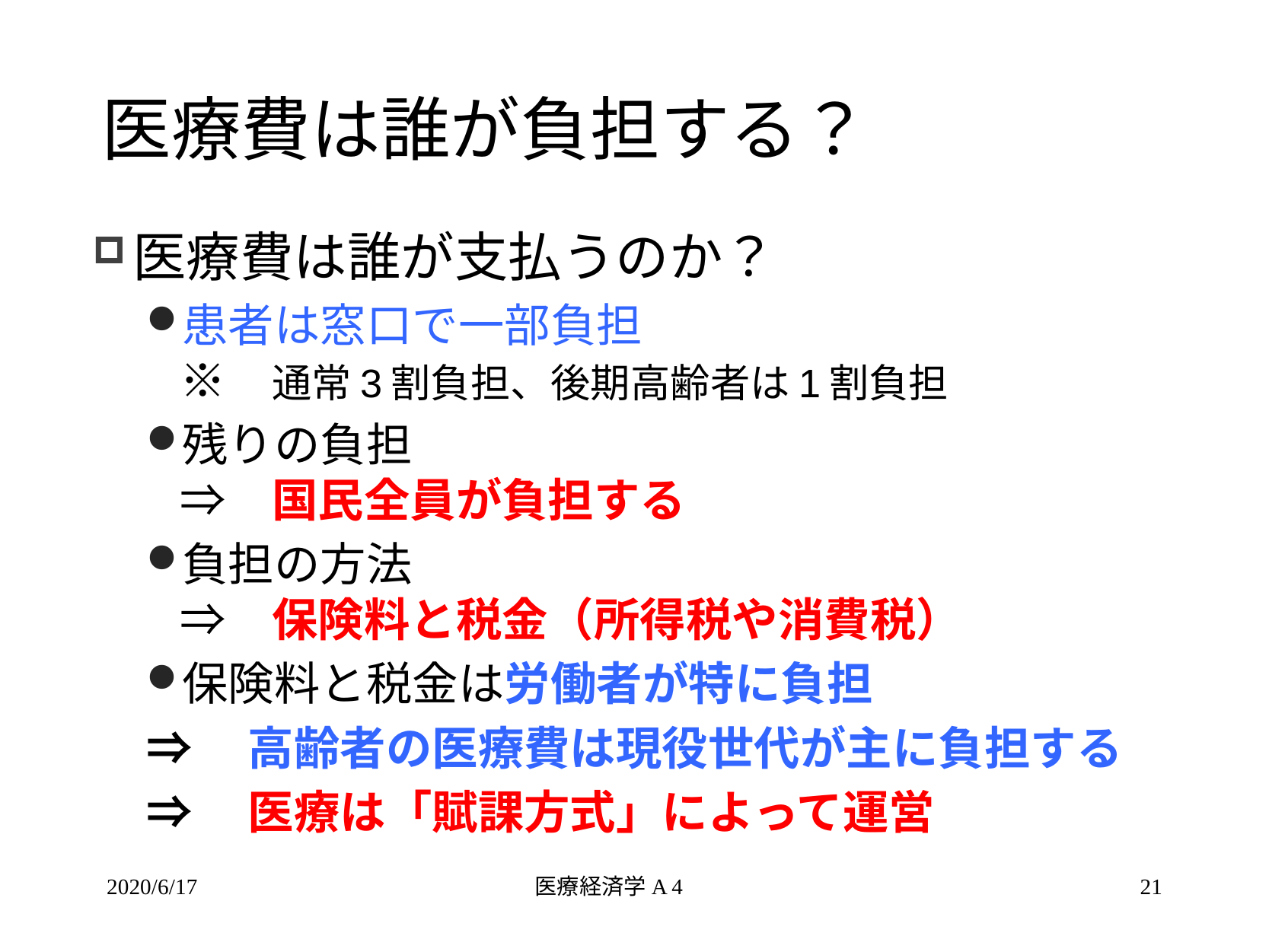

# 医療費は誰が負担する？
医療費は誰が支払うのか？
患者は窓口で一部負担
※　通常3割負担、後期高齢者は1割負担
残りの負担
⇒　国民全員が負担する
負担の方法
⇒　保険料と税金（所得税や消費税）
保険料と税金は労働者が特に負担
⇒　高齢者の医療費は現役世代が主に負担する
⇒　医療は「賦課方式」によって運営

2020/6/17
医療経済学A 4
21